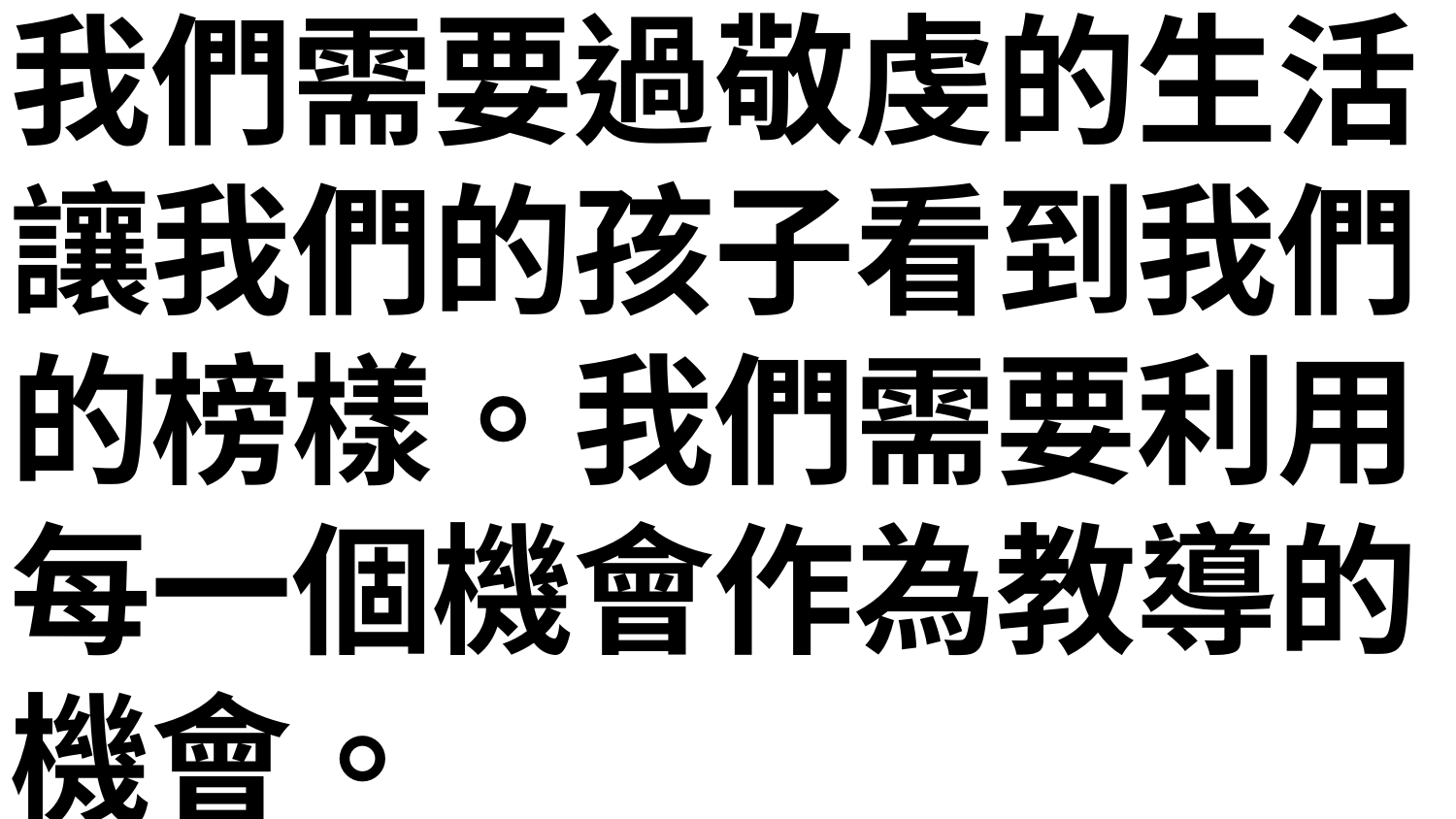

我們需要過敬虔的生活,讓我們的孩子看到我們的榜樣。我們需要利用每一個機會作為教導的機會。